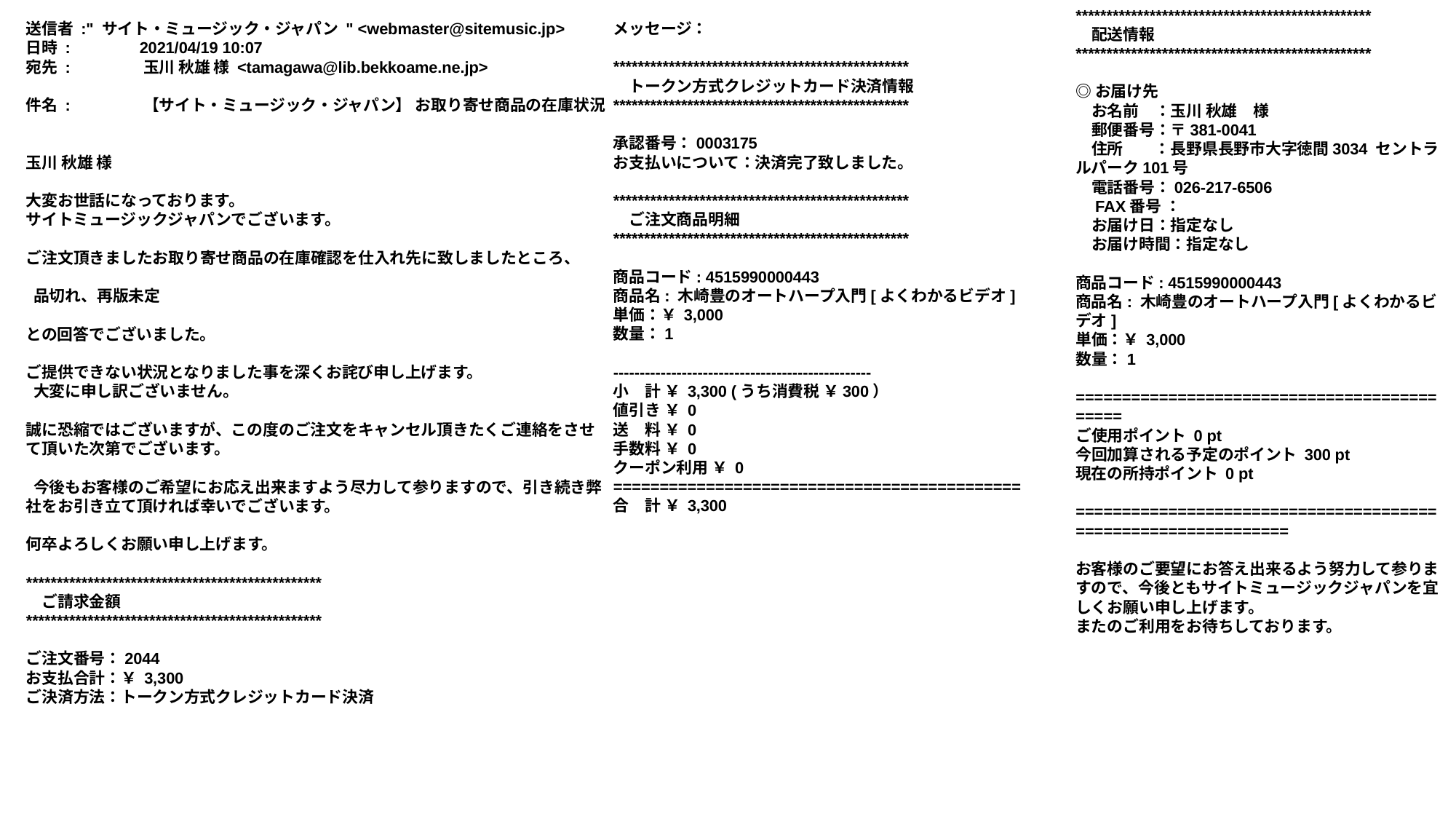

************************************************
　配送情報
************************************************

◎お届け先
　お名前　：玉川 秋雄　様
　郵便番号：〒381-0041
　住所　　：長野県長野市大字徳間3034 セントラルパーク101号
　電話番号：026-217-6506
　FAX番号 ：
　お届け日：指定なし
　お届け時間：指定なし

商品コード: 4515990000443
商品名: 木崎豊のオートハープ入門[よくわかるビデオ]
単価：￥ 3,000
数量：1

============================================
ご使用ポイント 0 pt
今回加算される予定のポイント 300 pt
現在の所持ポイント 0 pt

==============================================================

お客様のご要望にお答え出来るよう努力して参りますので、今後ともサイトミュージックジャパンを宜しくお願い申し上げます。
またのご利用をお待ちしております。
メッセージ：

************************************************
　トークン方式クレジットカード決済情報
************************************************

承認番号：0003175
お支払いについて：決済完了致しました。

************************************************
　ご注文商品明細
************************************************

商品コード: 4515990000443
商品名: 木崎豊のオートハープ入門[よくわかるビデオ]
単価：￥ 3,000
数量：1

-------------------------------------------------
小　計 ￥ 3,300 (うち消費税 ￥300）
値引き ￥ 0
送　料 ￥ 0
手数料 ￥ 0
クーポン利用 ￥ 0
============================================
合　計 ￥ 3,300

送信者 :" サイト・ミュージック・ジャパン " <webmaster@sitemusic.jp>
日時 : 	 2021/04/19 10:07
宛先 : 	 玉川 秋雄 様 <tamagawa@lib.bekkoame.ne.jp>

件名 : 	 【サイト・ミュージック・ジャパン】 お取り寄せ商品の在庫状況

玉川 秋雄 様

大変お世話になっております。
サイトミュージックジャパンでございます。

ご注文頂きましたお取り寄せ商品の在庫確認を仕入れ先に致しましたところ、

 品切れ、再版未定

との回答でございました。

ご提供できない状況となりました事を深くお詫び申し上げます。
 大変に申し訳ございません。

誠に恐縮ではございますが、この度のご注文をキャンセル頂きたくご連絡をさせて頂いた次第でございます。

 今後もお客様のご希望にお応え出来ますよう尽力して参りますので、引き続き弊社をお引き立て頂ければ幸いでございます。

何卒よろしくお願い申し上げます。

************************************************
　ご請求金額
************************************************

ご注文番号：2044
お支払合計：￥ 3,300
ご決済方法：トークン方式クレジットカード決済